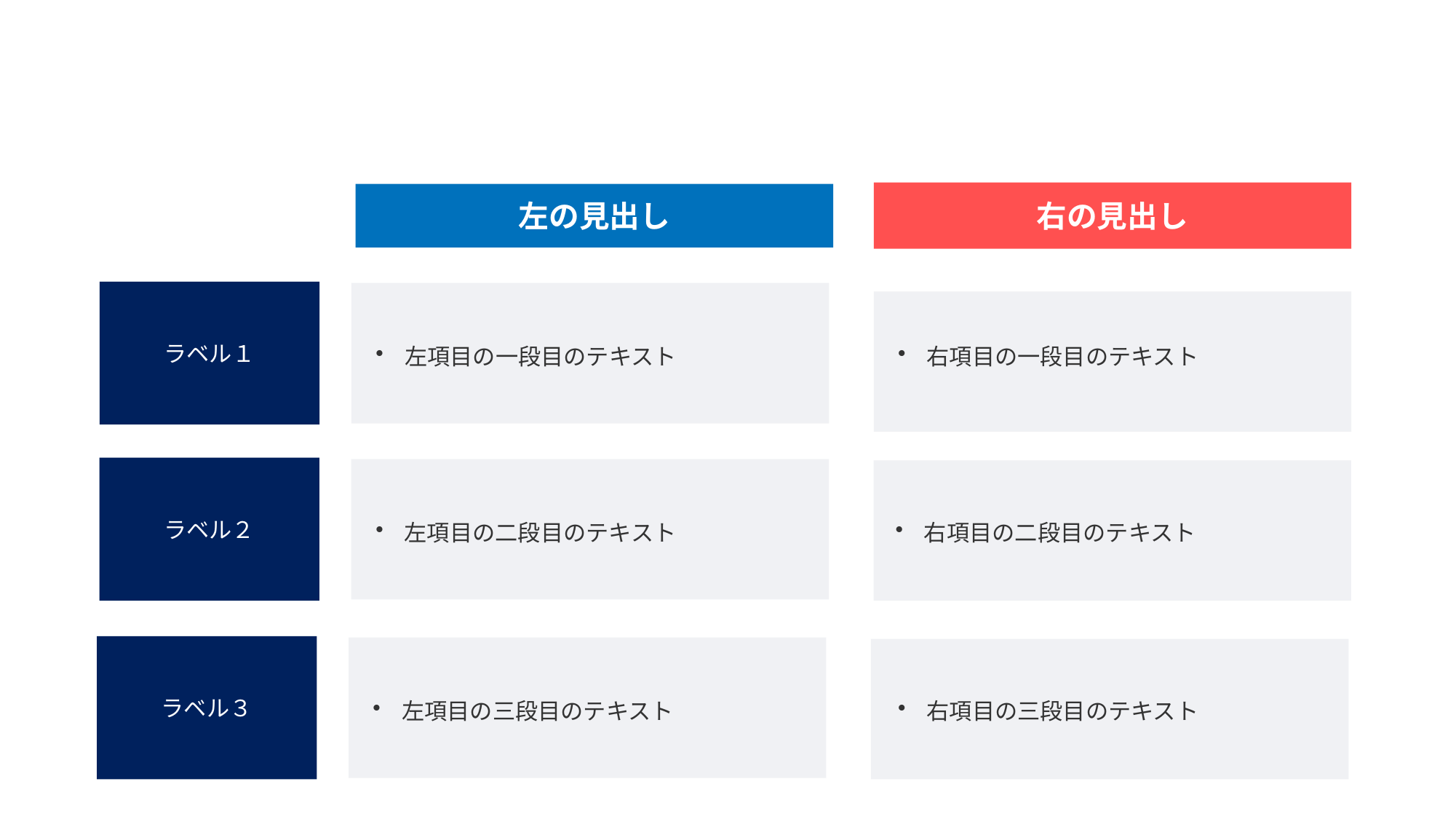

右の見出し
左の見出し
ラベル１

左項目の一段目のテキスト
右項目の一段目のテキスト
ラベル２

左項目の二段目のテキスト
右項目の二段目のテキスト
ラベル３

左項目の三段目のテキスト
右項目の三段目のテキスト